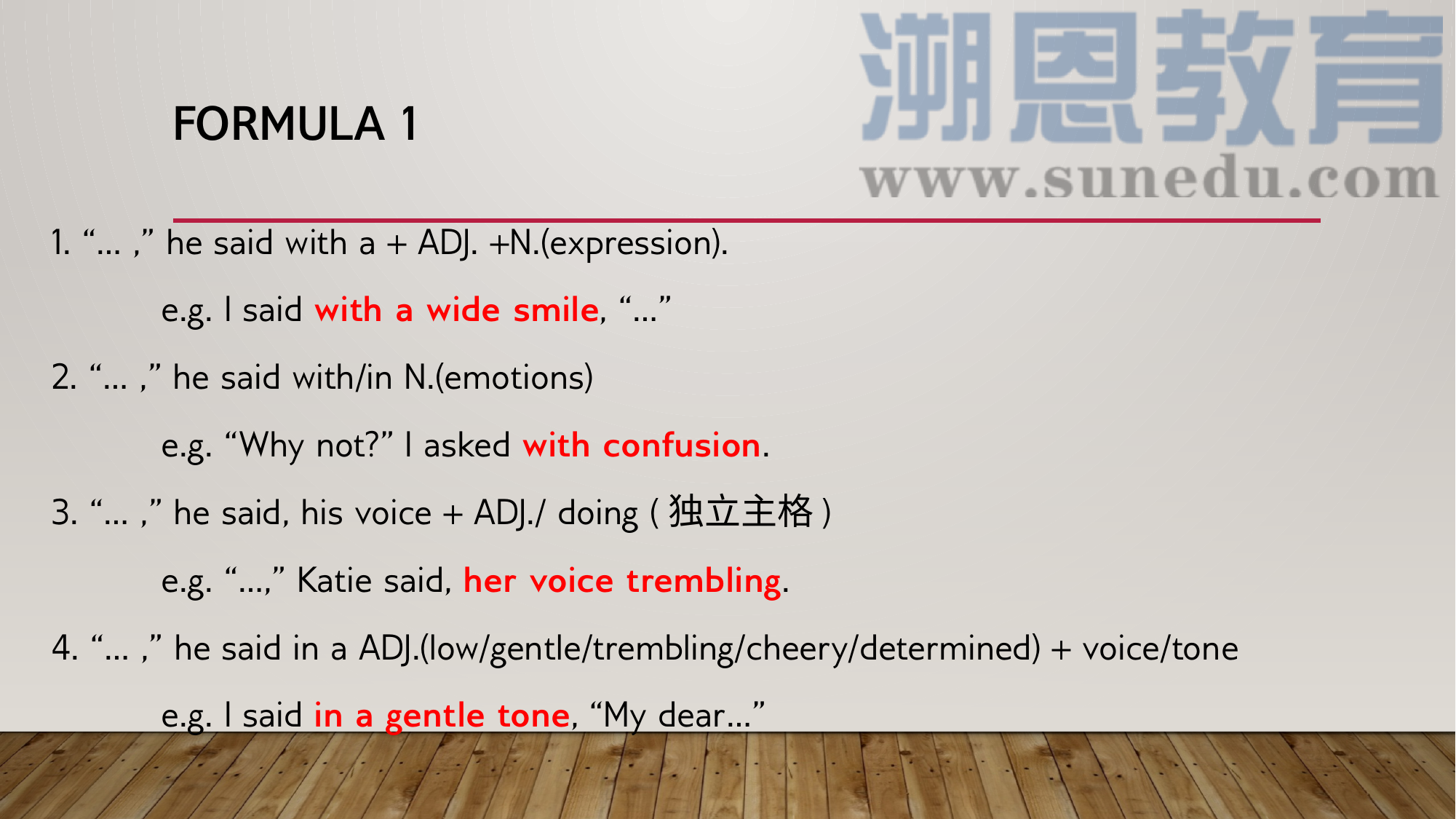

# FORMULA 1
1. “… ,” he said with a + ADJ. +N.(expression).
	e.g. I said with a wide smile, “…”
2. “… ,” he said with/in N.(emotions)
	e.g. “Why not?” I asked with confusion.
3. “… ,” he said, his voice + ADJ./ doing (独立主格)
	e.g. “…,” Katie said, her voice trembling.
4. “… ,” he said in a ADJ.(low/gentle/trembling/cheery/determined) + voice/tone
	e.g. I said in a gentle tone, “My dear…”